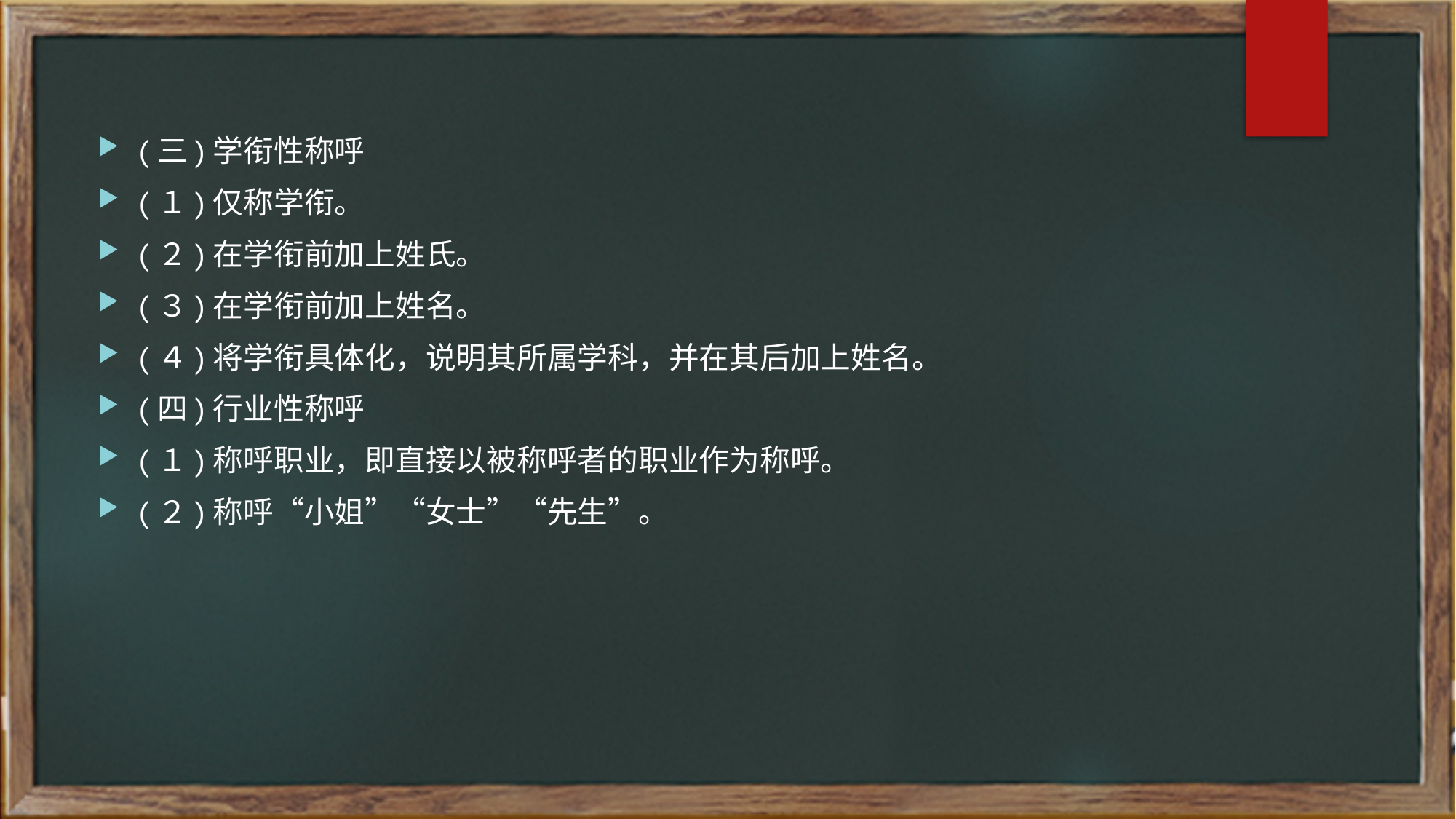

(三)学衔性称呼
(１)仅称学衔。
(２)在学衔前加上姓氏。
(３)在学衔前加上姓名。
(４)将学衔具体化，说明其所属学科，并在其后加上姓名。
(四)行业性称呼
(１)称呼职业，即直接以被称呼者的职业作为称呼。
(２)称呼“小姐”“女士”“先生”。